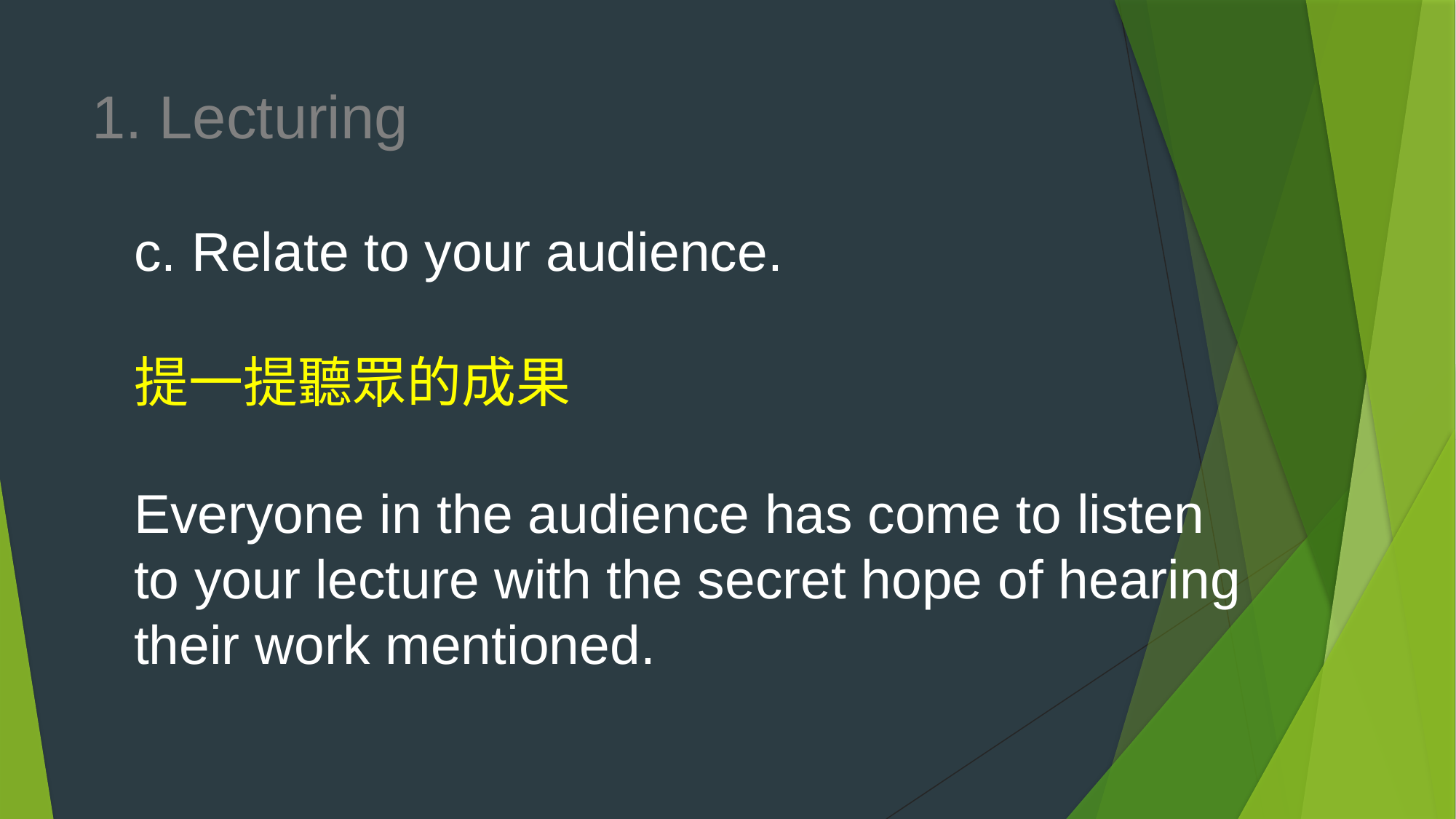

# 1. Lecturing c. Relate to your audience. 提一提聽眾的成果 Everyone in the audience has come to listen to your lecture with the secret hope of hearing their work mentioned.